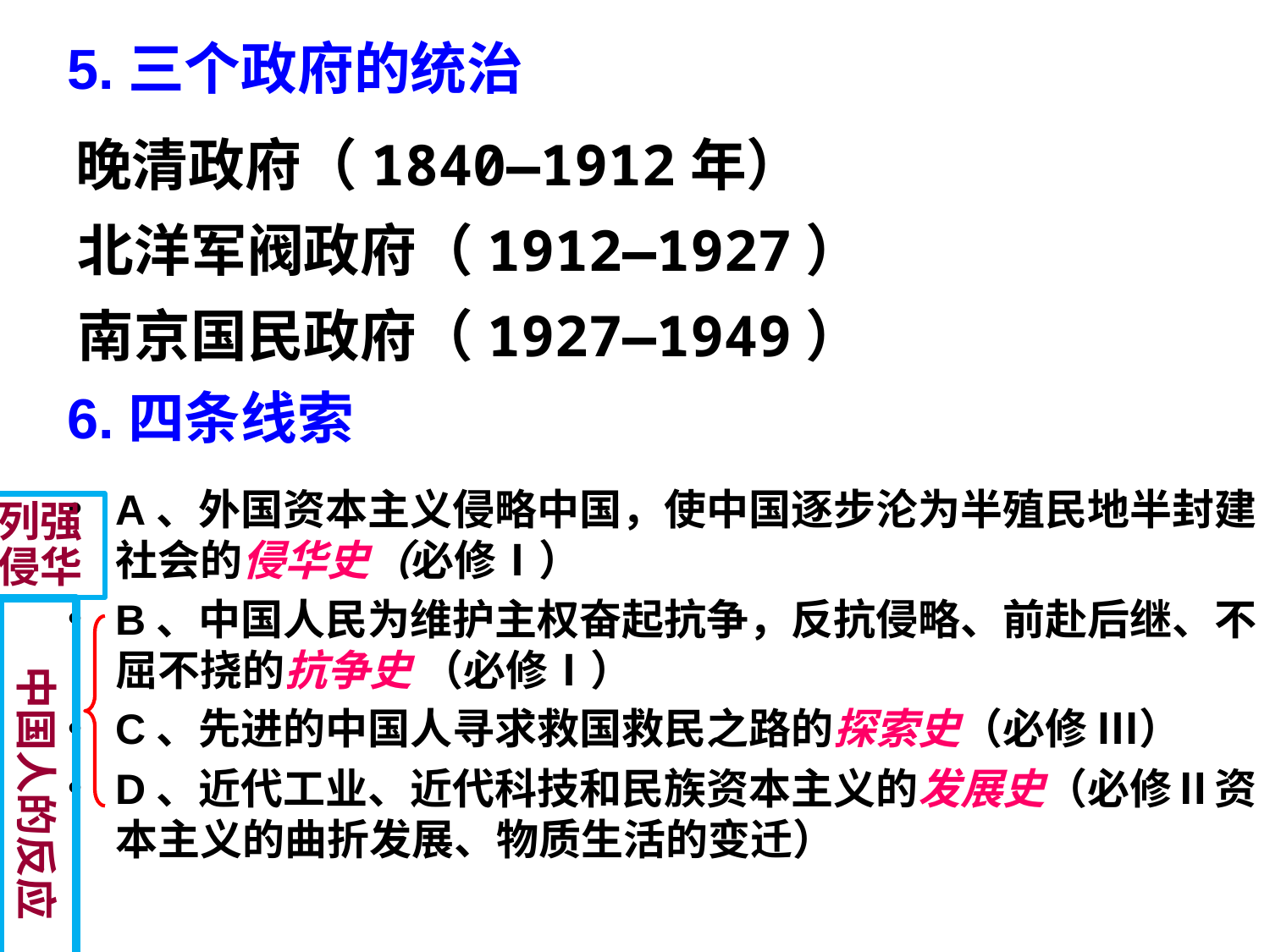

5.三个政府的统治
     晚清政府（1840—1912年）
    北洋军阀政府（1912—1927）
    南京国民政府（1927—1949）

6.四条线索
A、外国资本主义侵略中国，使中国逐步沦为半殖民地半封建社会的侵华史（必修Ⅰ）
B、中国人民为维护主权奋起抗争，反抗侵略、前赴后继、不屈不挠的抗争史 （必修Ⅰ）
C、先进的中国人寻求救国救民之路的探索史（必修 Ⅲ）
D、近代工业、近代科技和民族资本主义的发展史（必修Ⅱ资本主义的曲折发展、物质生活的变迁）
列强
侵华
中国人的反应